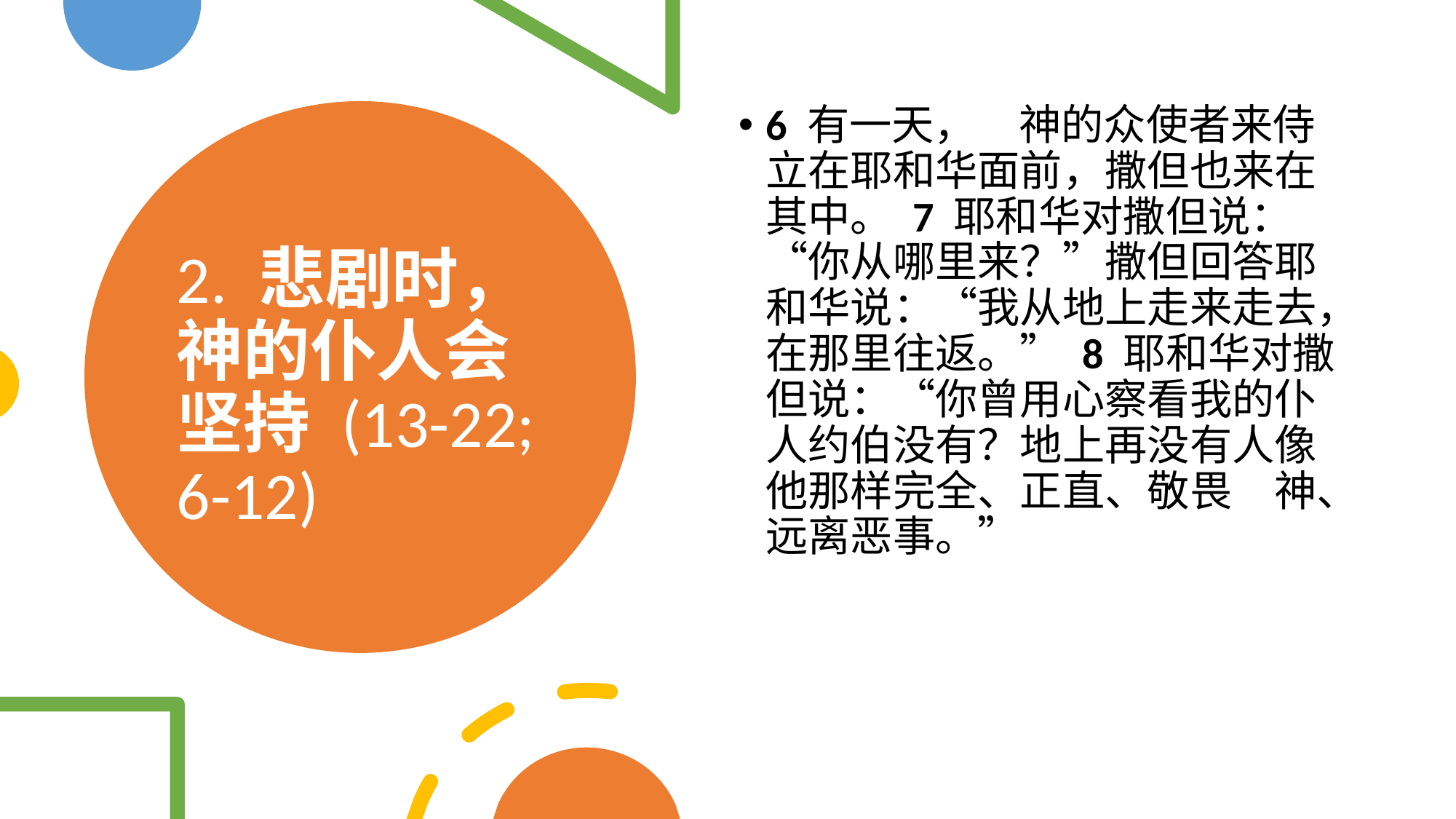

6 有一天，　神的众使者来侍立在耶和华面前，撒但也来在其中。 7 耶和华对撒但说：“你从哪里来？”撒但回答耶和华说：“我从地上走来走去，在那里往返。” 8 耶和华对撒但说：“你曾用心察看我的仆人约伯没有？地上再没有人像他那样完全、正直、敬畏　神、远离恶事。”

# 2. 悲剧时，神的仆人会坚持 (13-22; 6-12)